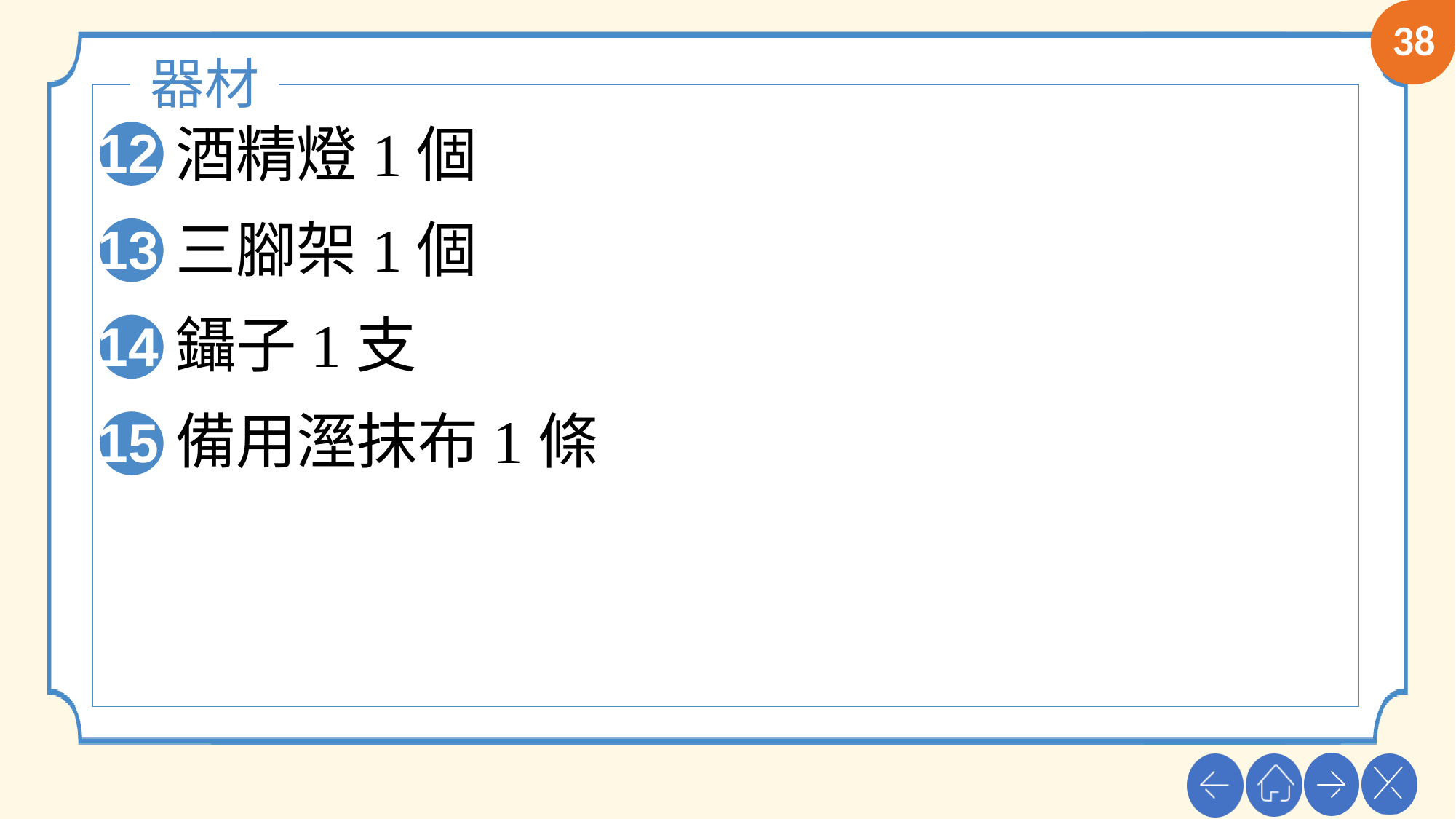

38
酒精燈1個
三腳架1個
鑷子1支
備用溼抹布1條
12

13

14

15